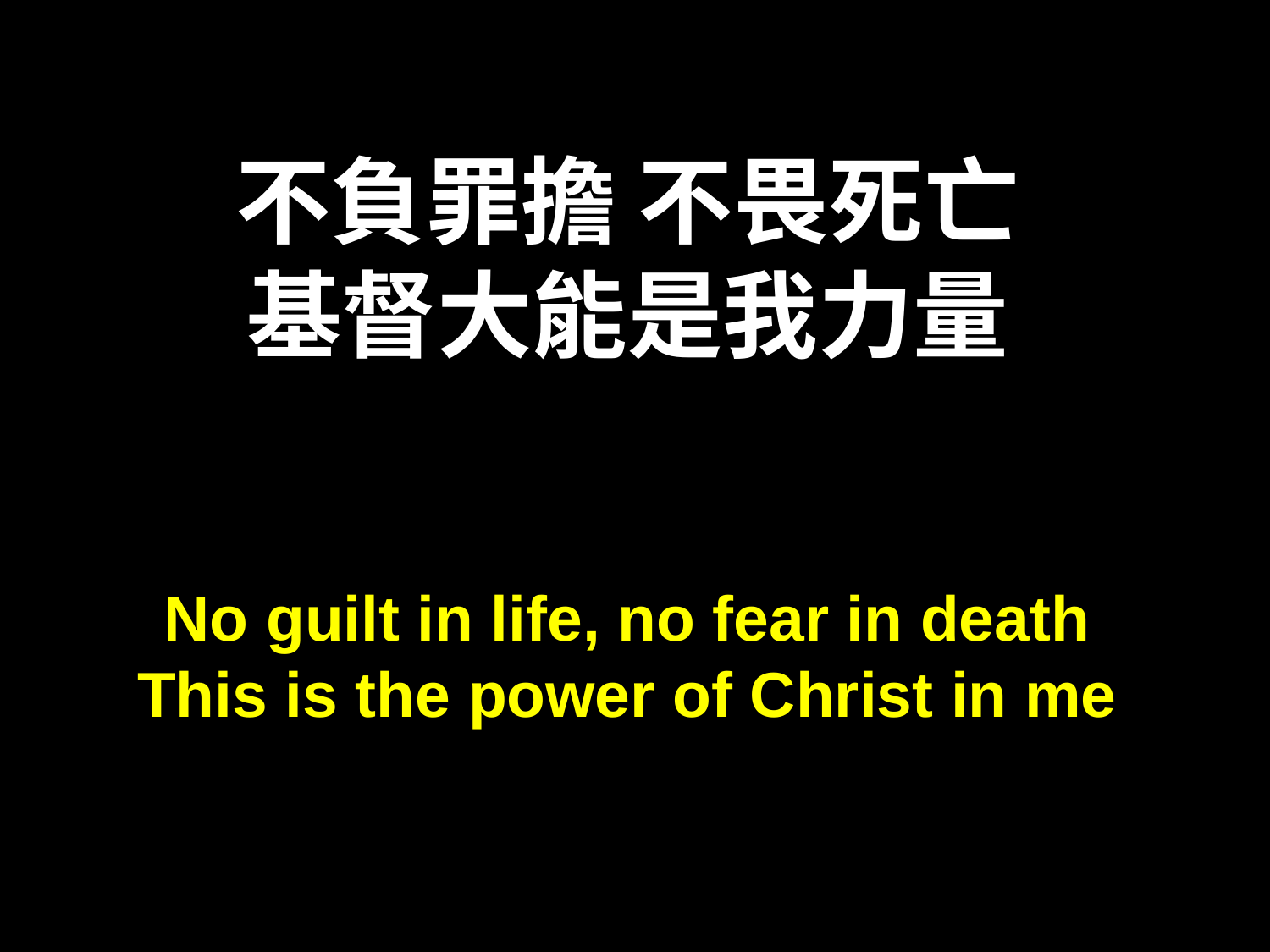

不負罪擔 不畏死亡
基督大能是我力量

No guilt in life, no fear in death
This is the power of Christ in me